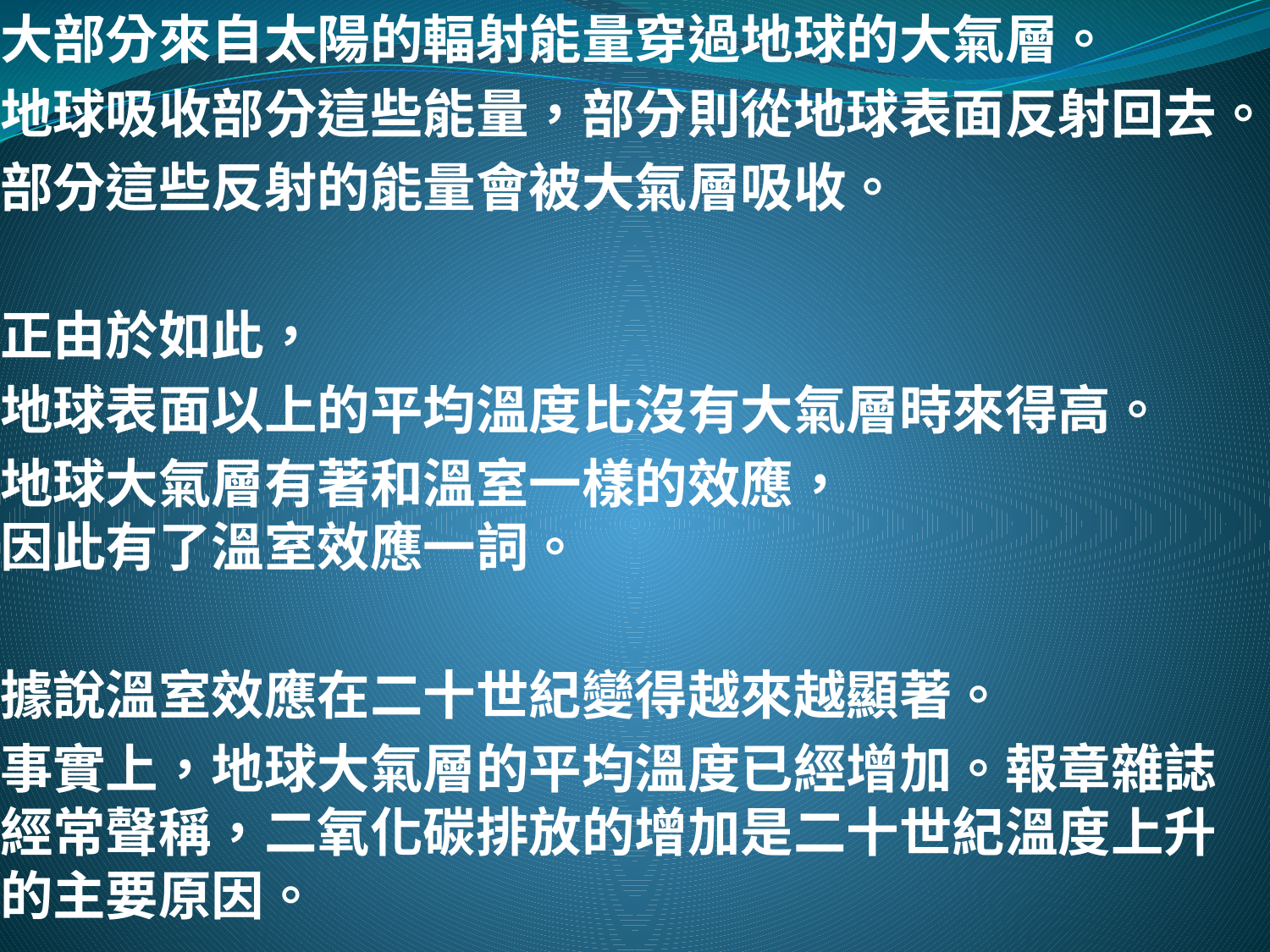

大部分來自太陽的輻射能量穿過地球的大氣層。
地球吸收部分這些能量，部分則從地球表面反射回去。
部分這些反射的能量會被大氣層吸收。

正由於如此，
地球表面以上的平均溫度比沒有大氣層時來得高。
地球大氣層有著和溫室一樣的效應，
因此有了溫室效應一詞。

據說溫室效應在二十世紀變得越來越顯著。
事實上，地球大氣層的平均溫度已經增加。報章雜誌經常聲稱，二氧化碳排放的增加是二十世紀溫度上升的主要原因。